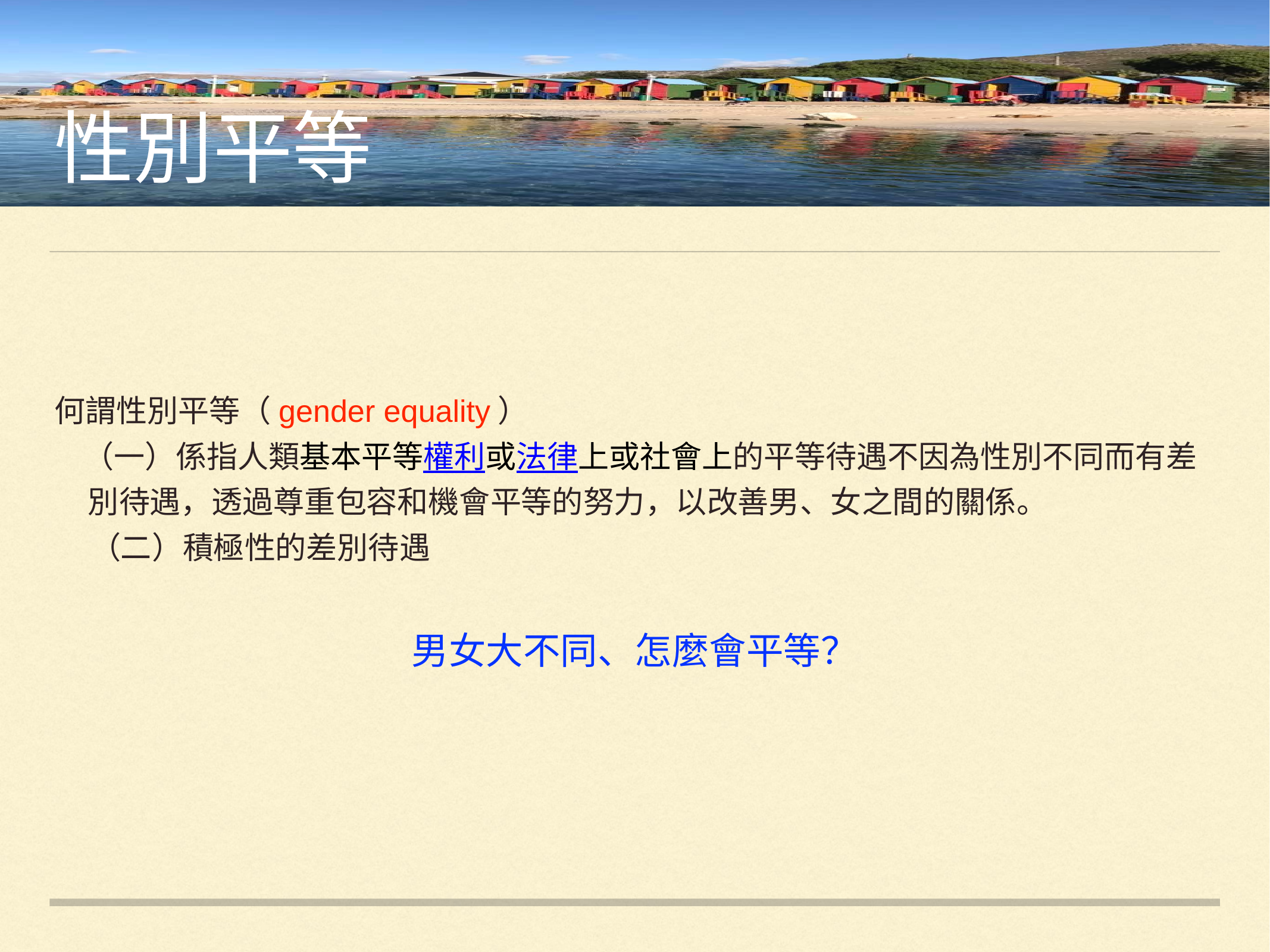

# 性別平等
何謂性別平等（gender equality）
   （一）係指人類基本平等權利或法律上或社會上的平等待遇不因為性別不同而有差別待遇，透過尊重包容和機會平等的努力，以改善男、女之間的關係。
    （二）積極性的差別待遇

男女大不同、怎麼會平等？